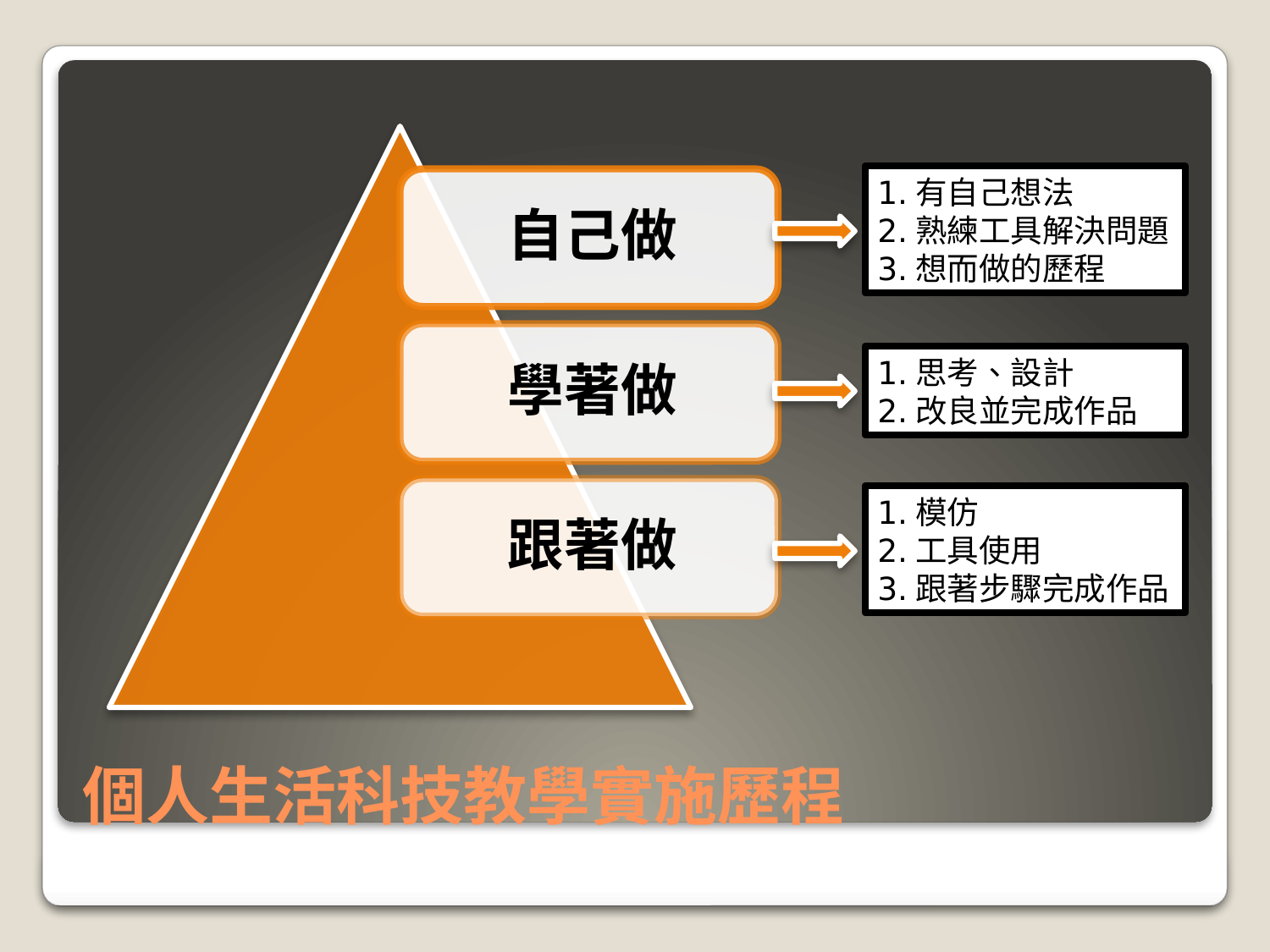

自己做
學著做
跟著做
1.有自己想法
2.熟練工具解決問題
3.想而做的歷程

1.思考、設計
2.改良並完成作品

1.模仿
2.工具使用
3.跟著步驟完成作品

# 個人生活科技教學實施歷程